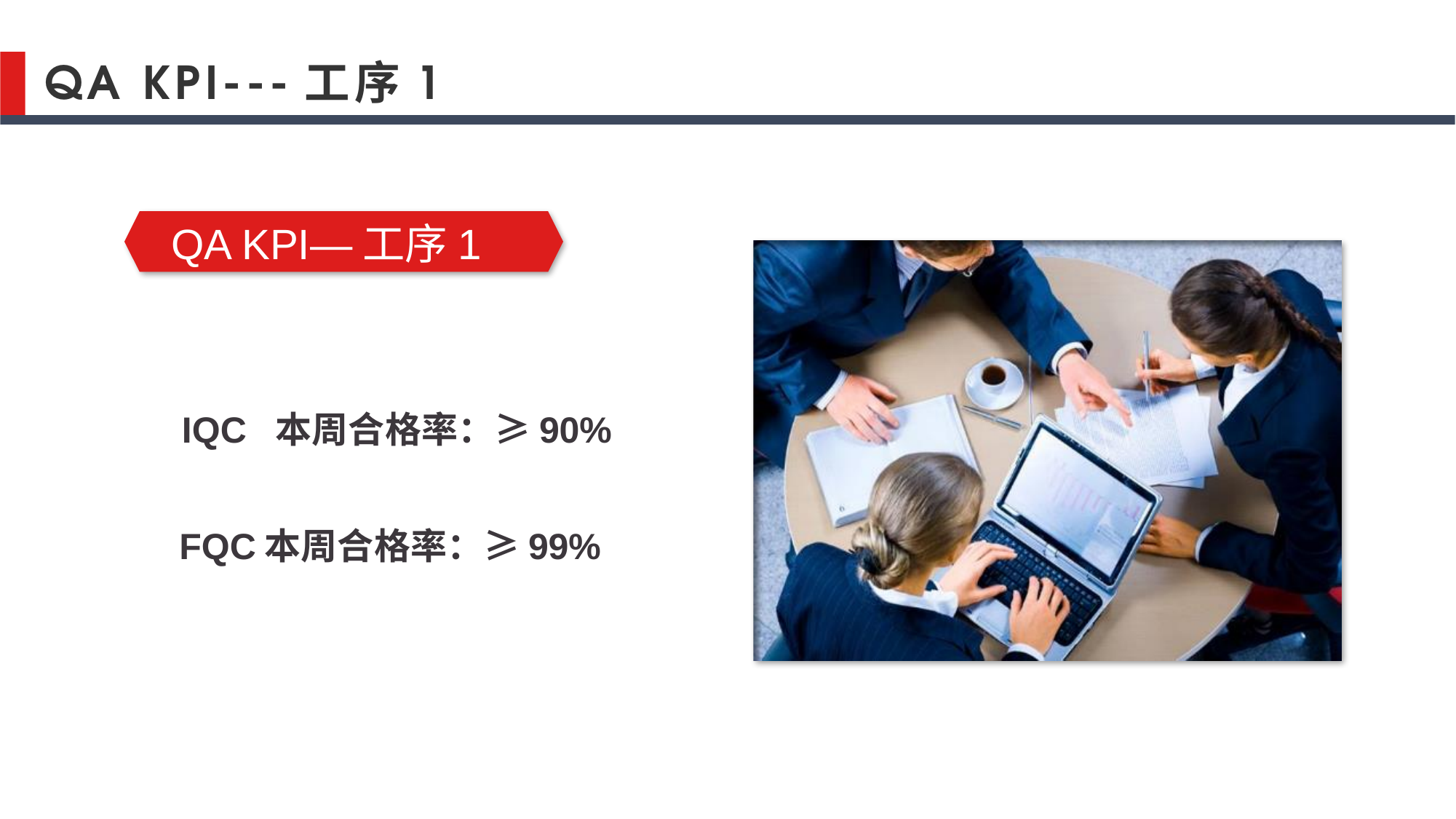

QA KPI---工序1

QA KPI—工序1

IQC  本周合格率：≥90%
FQC本周合格率：≥99%